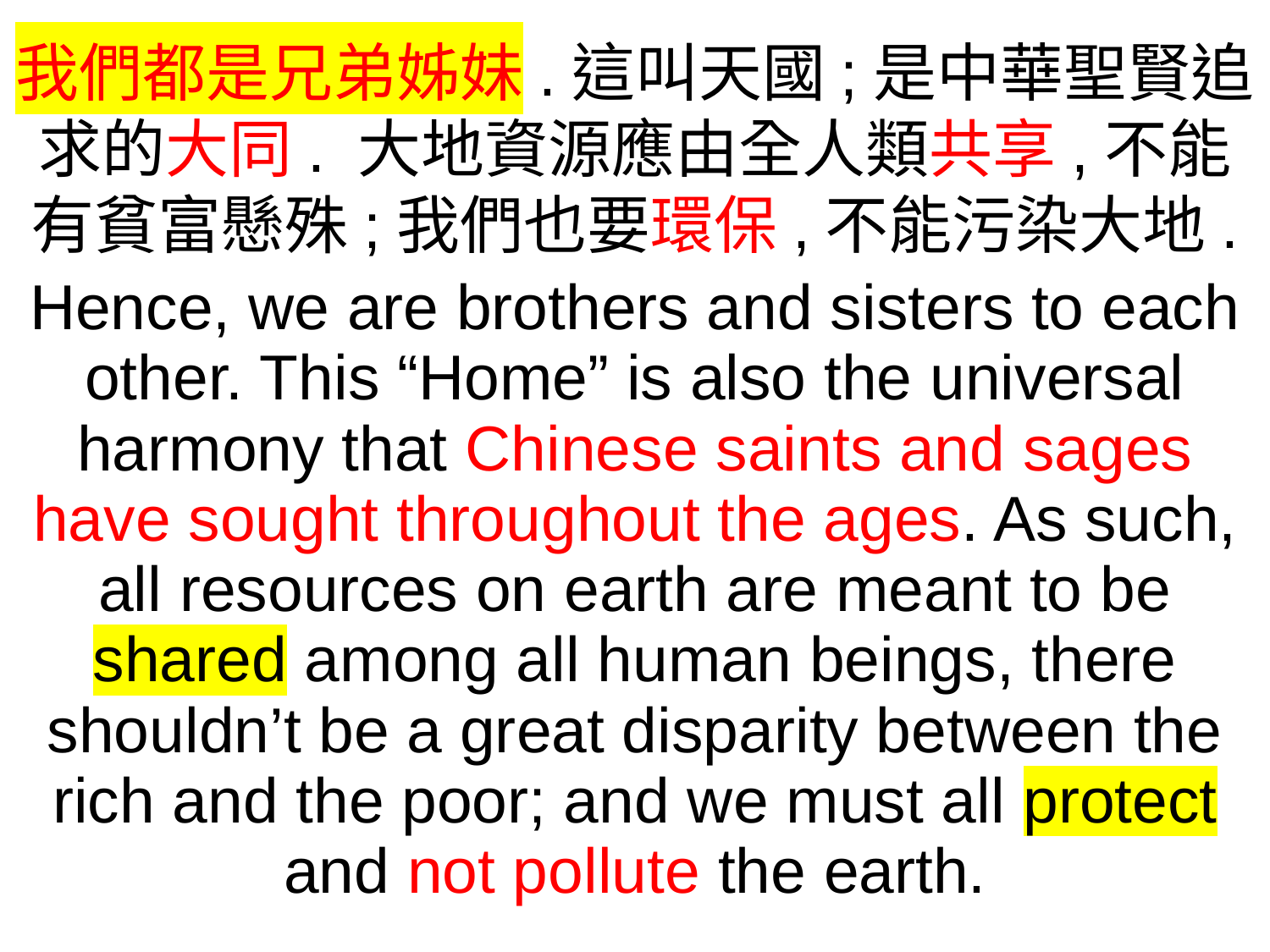

我們都是兄弟姊妹.這叫天國;是中華聖賢追求的大同. 大地資源應由全人類共享,不能有貧富懸殊;我們也要環保,不能污染大地.
Hence, we are brothers and sisters to each other. This “Home” is also the universal harmony that Chinese saints and sages have sought throughout the ages. As such, all resources on earth are meant to be shared among all human beings, there shouldn’t be a great disparity between the rich and the poor; and we must all protect and not pollute the earth.